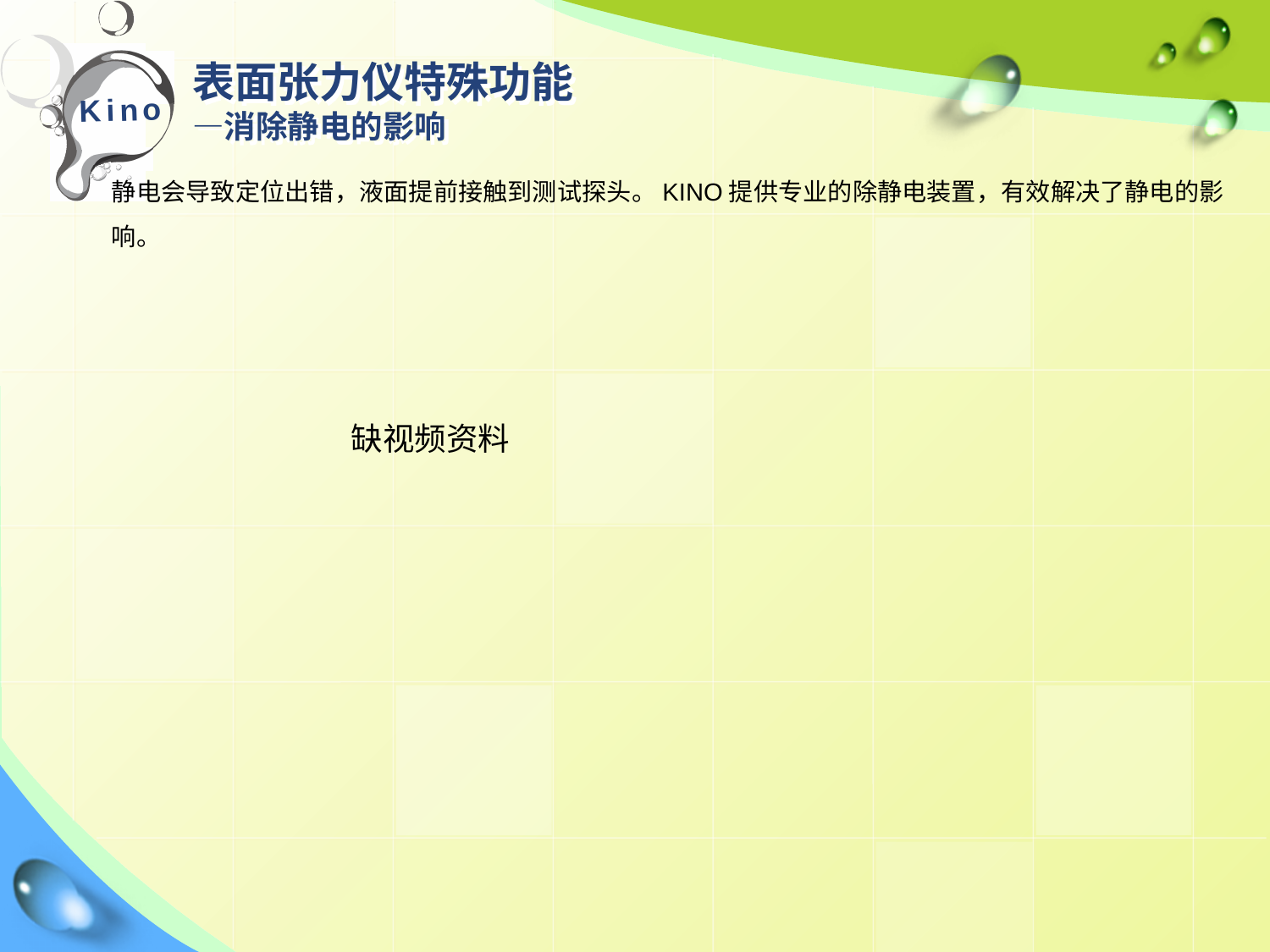

# 表面张力仪特殊功能 —消除静电的影响
静电会导致定位出错，液面提前接触到测试探头。KINO提供专业的除静电装置，有效解决了静电的影响。
缺视频资料